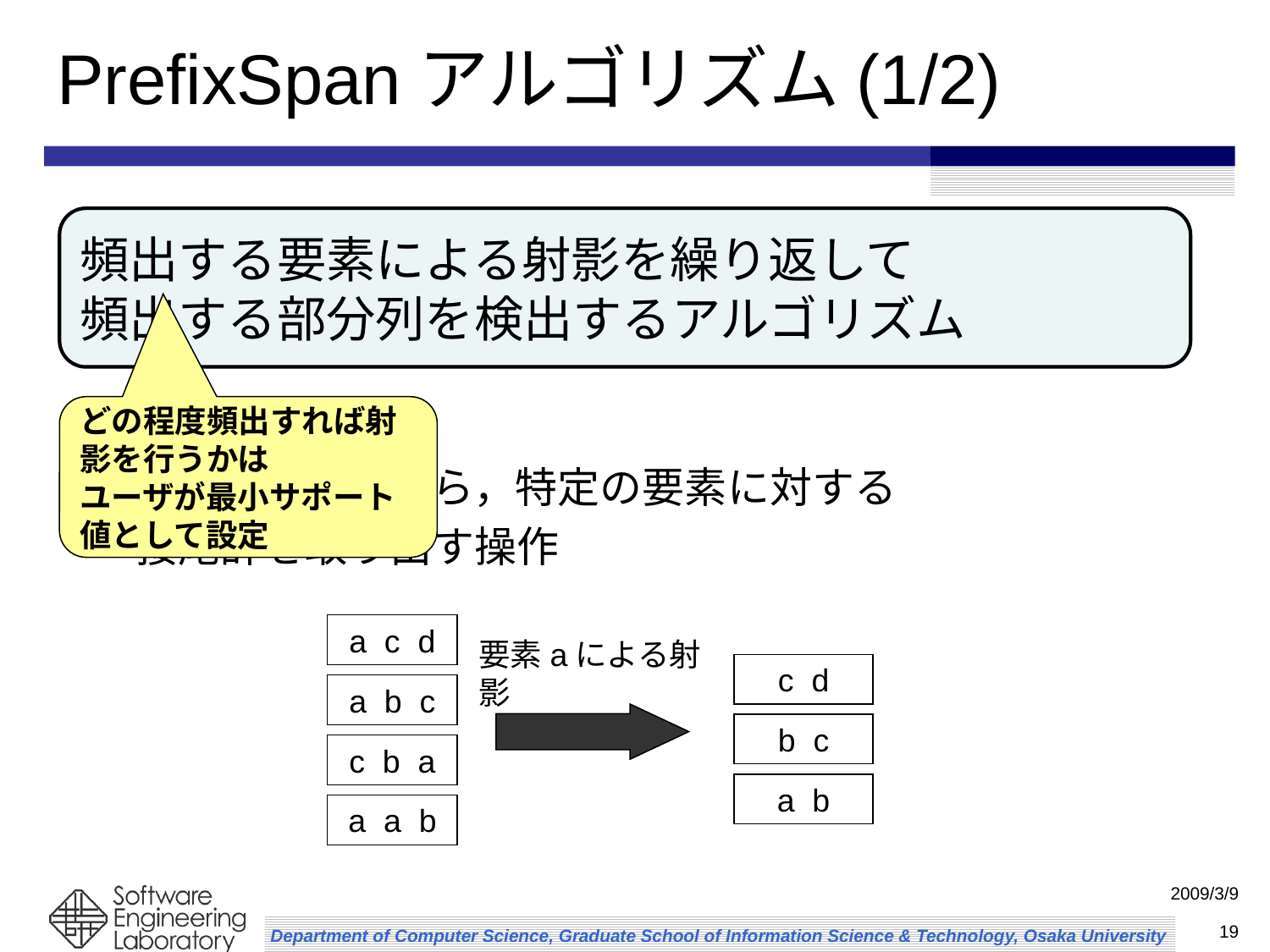

# PrefixSpanアルゴリズム(1/2)
頻出する要素による射影を繰り返して
頻出する部分列を検出するアルゴリズム
射影
全ての要素列から，特定の要素に対する
接尾辞を取り出す操作
どの程度頻出すれば射影を行うかは
ユーザが最小サポート値として設定
a  c  d
a  b  c
c  b  a
a  a  b
要素aによる射影

c  d
b  c
a  b
2009/3/9
19